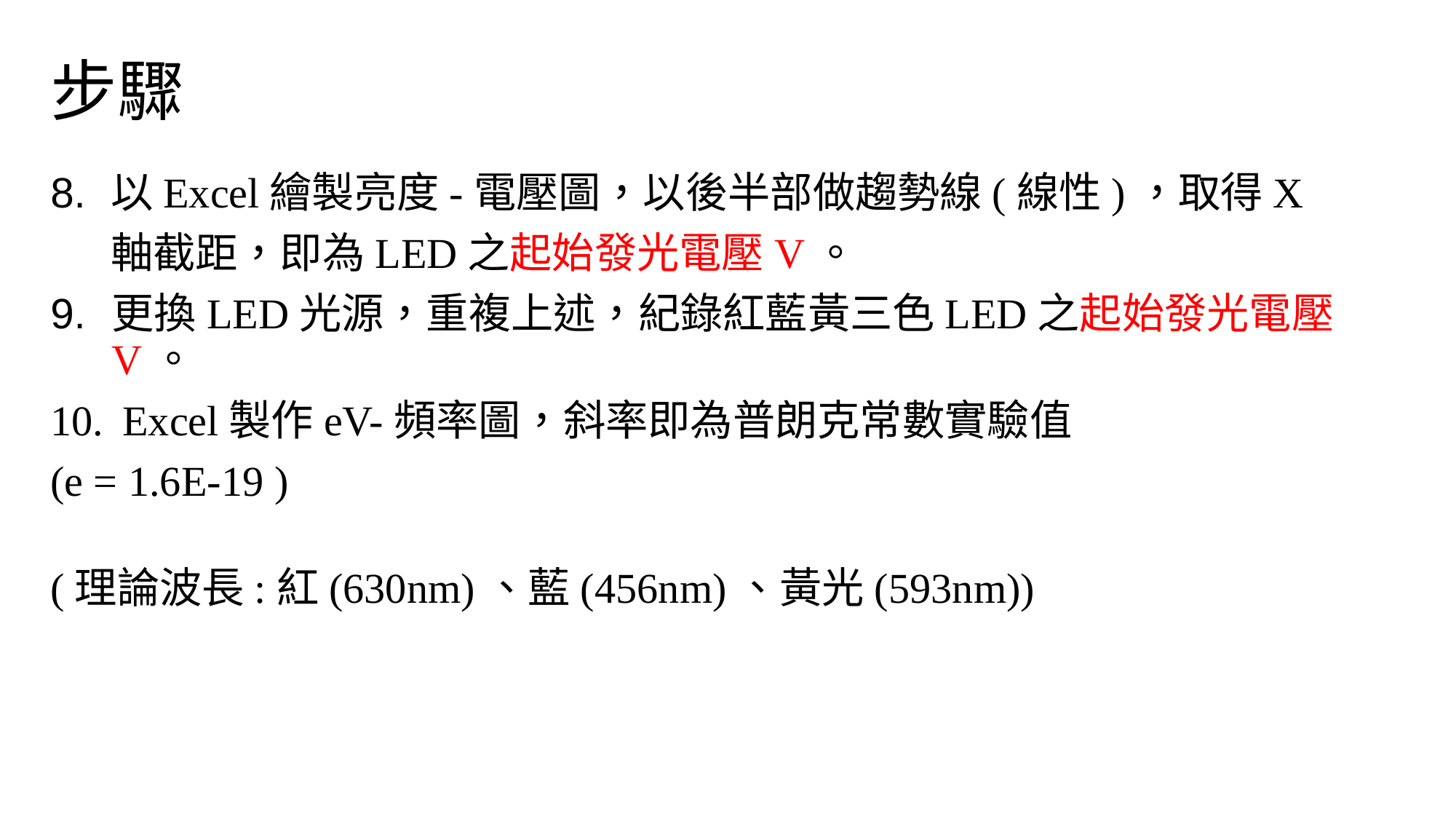

# 步驟
以Excel繪製亮度-電壓圖，以後半部做趨勢線(線性)，取得X軸截距，即為LED之起始發光電壓V。
更換LED光源，重複上述，紀錄紅藍黃三色LED之起始發光電壓V。
 Excel製作eV-頻率圖，斜率即為普朗克常數實驗值
(e = 1.6E-19 )
(理論波長:紅(630nm)、藍(456nm)、黃光(593nm))